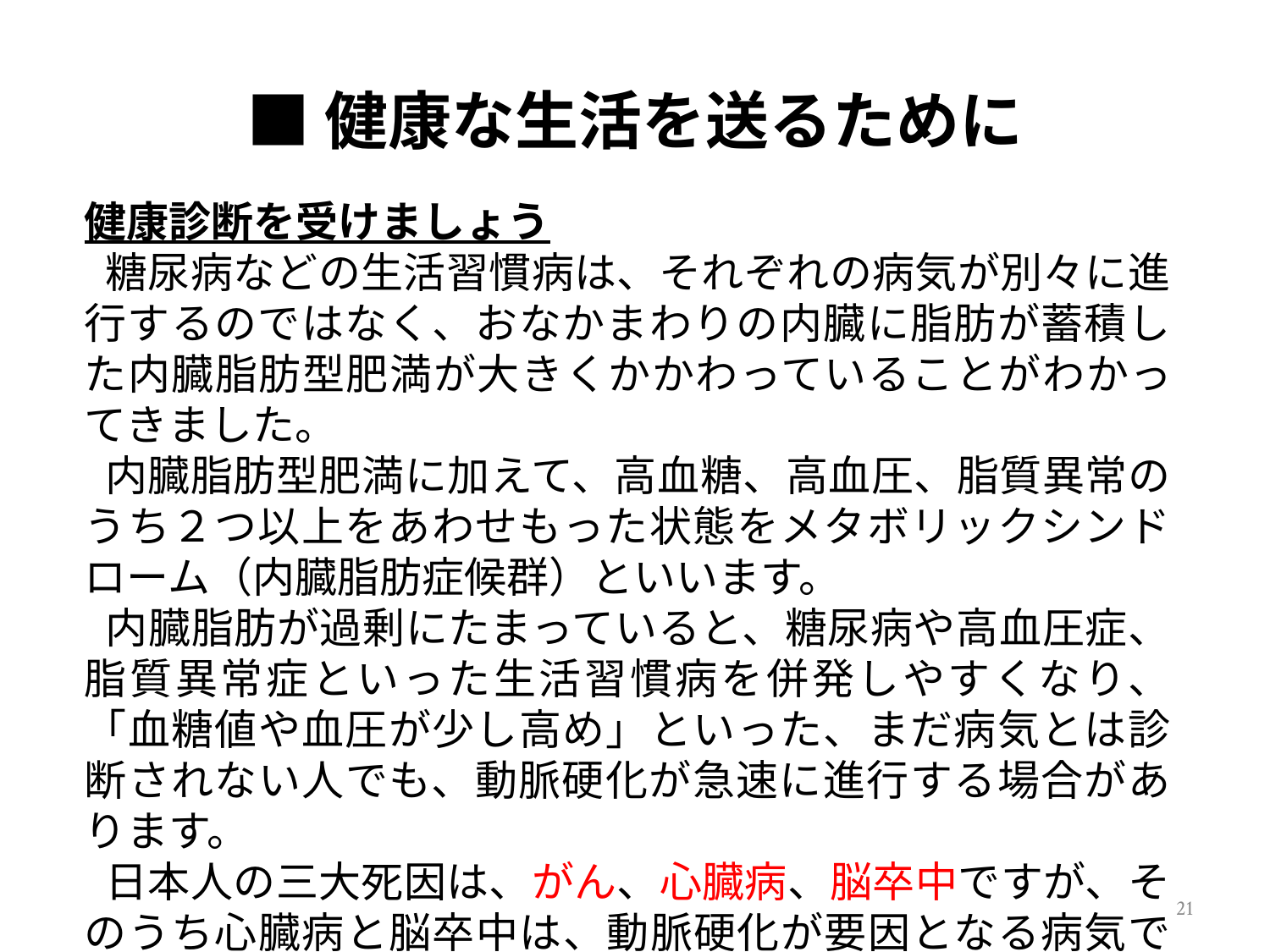

# ■健康な生活を送るために
健康診断を受けましょう
糖尿病などの生活習慣病は、それぞれの病気が別々に進行するのではなく、おなかまわりの内臓に脂肪が蓄積した内臓脂肪型肥満が大きくかかわっていることがわかってきました。
内臓脂肪型肥満に加えて、高血糖、高血圧、脂質異常のうち２つ以上をあわせもった状態をメタボリックシンドローム（内臓脂肪症候群）といいます。
内臓脂肪が過剰にたまっていると、糖尿病や高血圧症、脂質異常症といった生活習慣病を併発しやすくなり、「血糖値や血圧が少し高め」といった、まだ病気とは診断されない人でも、動脈硬化が急速に進行する場合があります。
日本人の三大死因は、がん、心臓病、脳卒中ですが、そのうち心臓病と脳卒中は、動脈硬化が要因となる病気です。
21